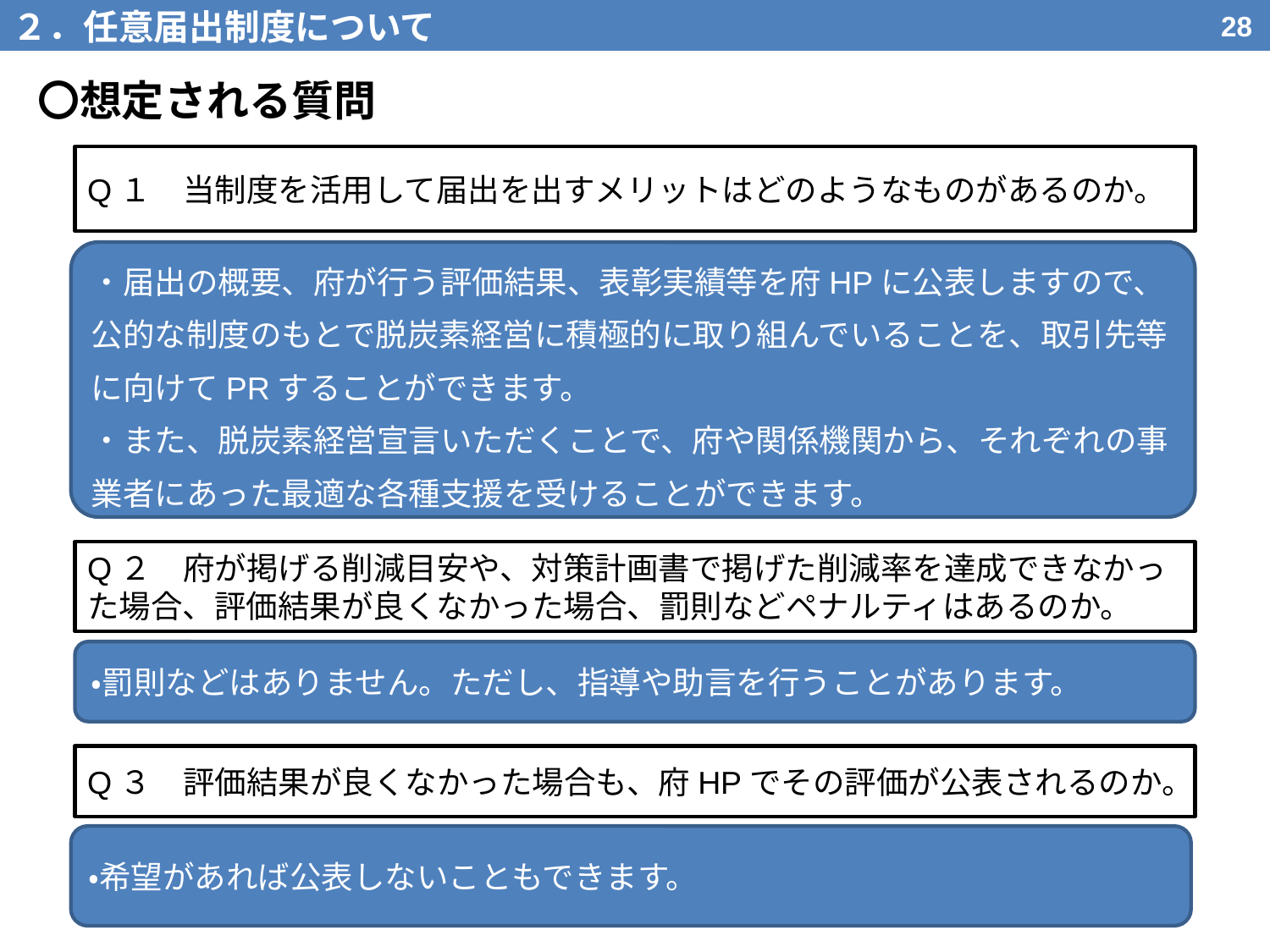

２．任意届出制度について
28
〇想定される質問
Q１　当制度を活用して届出を出すメリットはどのようなものがあるのか。
・届出の概要、府が行う評価結果、表彰実績等を府HPに公表しますので、公的な制度のもとで脱炭素経営に積極的に取り組んでいることを、取引先等に向けてPRすることができます。
・また、脱炭素経営宣言いただくことで、府や関係機関から、それぞれの事業者にあった最適な各種支援を受けることができます。
Q２　府が掲げる削減目安や、対策計画書で掲げた削減率を達成できなかった場合、評価結果が良くなかった場合、罰則などペナルティはあるのか。
・罰則などはありません。ただし、指導や助言を行うことがあります。
Q３　評価結果が良くなかった場合も、府HPでその評価が公表されるのか。
・希望があれば公表しないこともできます。